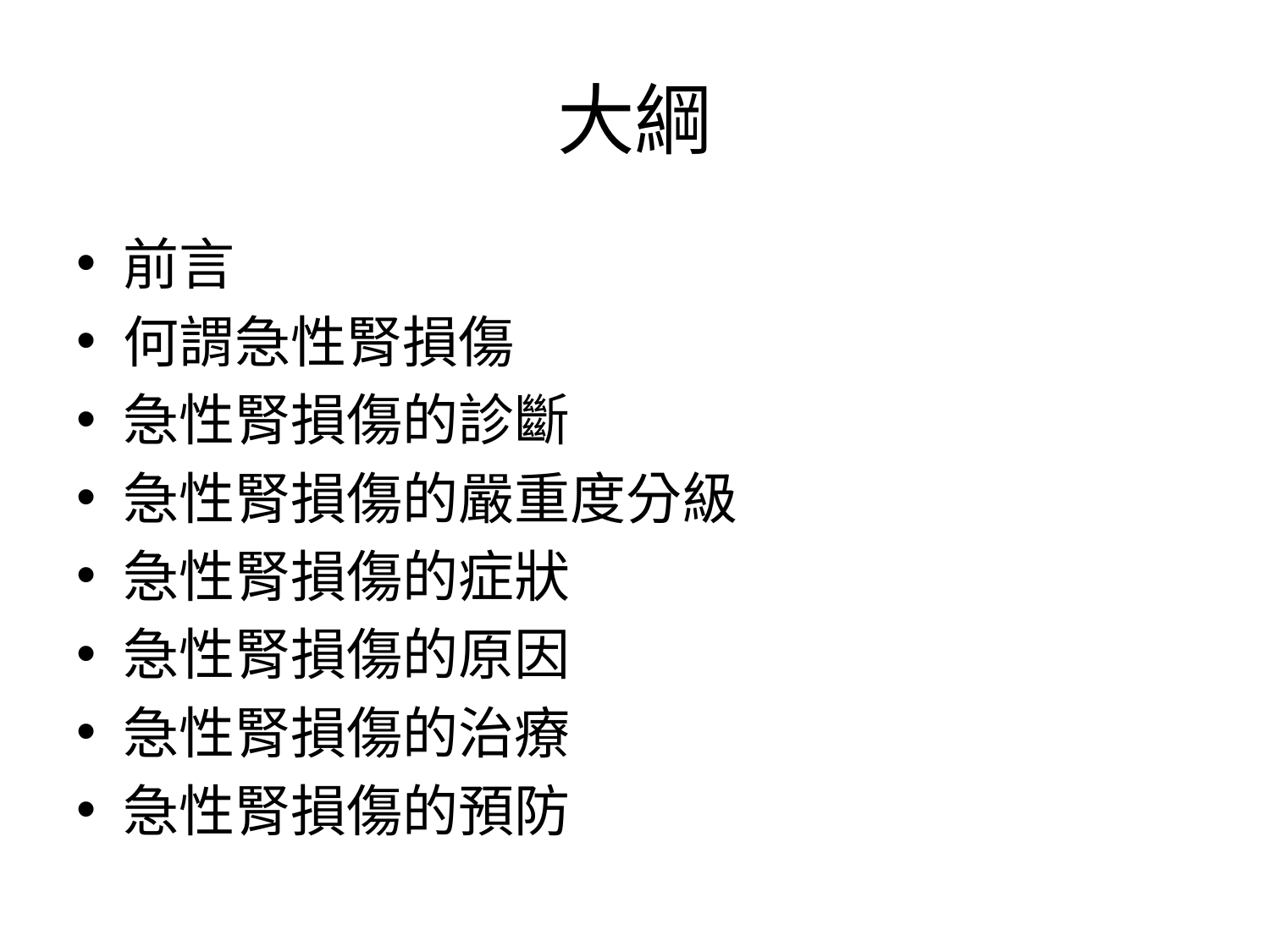

# 大綱
前言
何謂急性腎損傷
急性腎損傷的診斷
急性腎損傷的嚴重度分級
急性腎損傷的症狀
急性腎損傷的原因
急性腎損傷的治療
急性腎損傷的預防